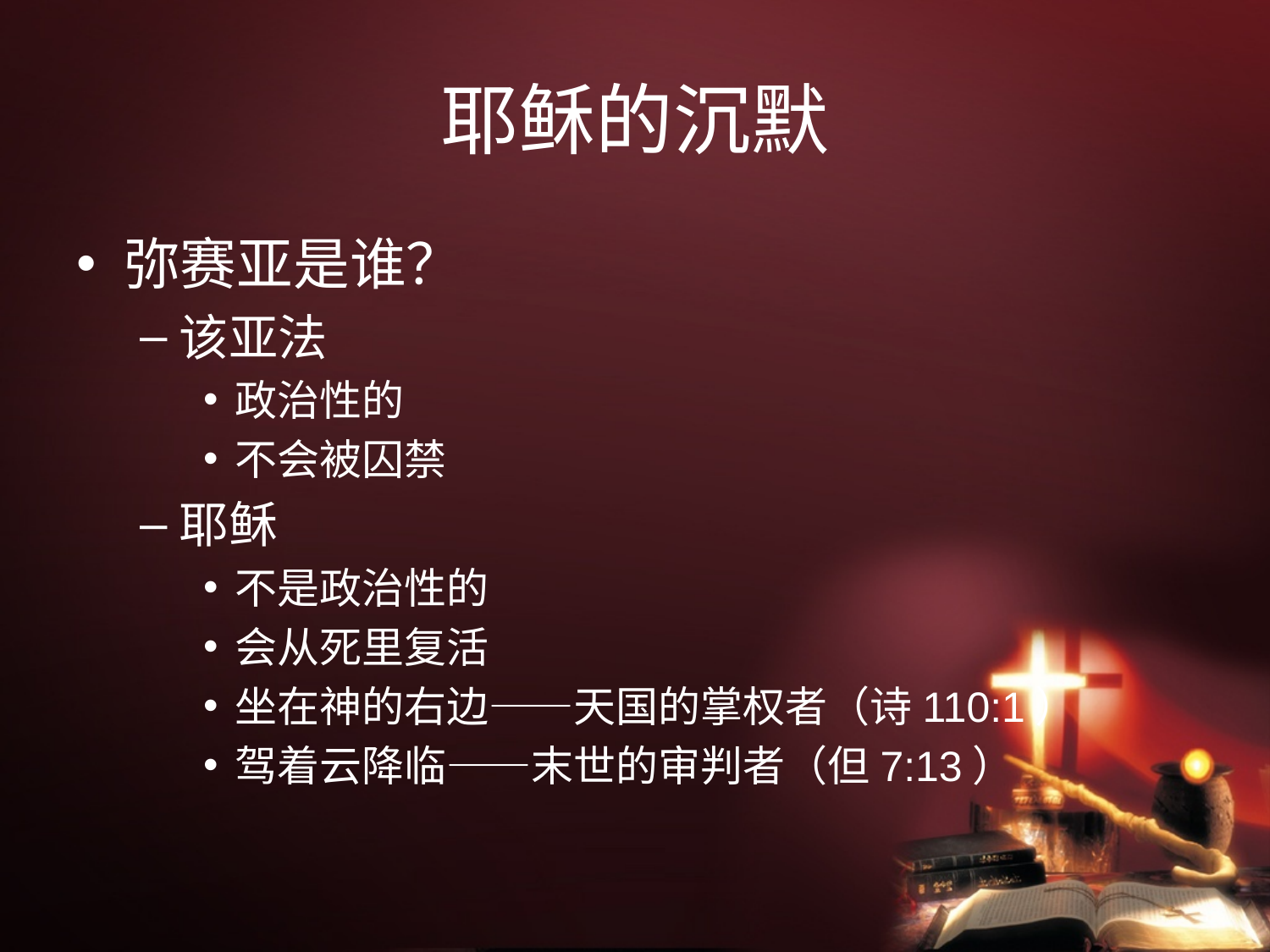

# 耶稣的沉默
弥赛亚是谁？
该亚法
政治性的
不会被囚禁
耶稣
不是政治性的
会从死里复活
坐在神的右边——天国的掌权者（诗110:1）
驾着云降临——末世的审判者（但7:13）